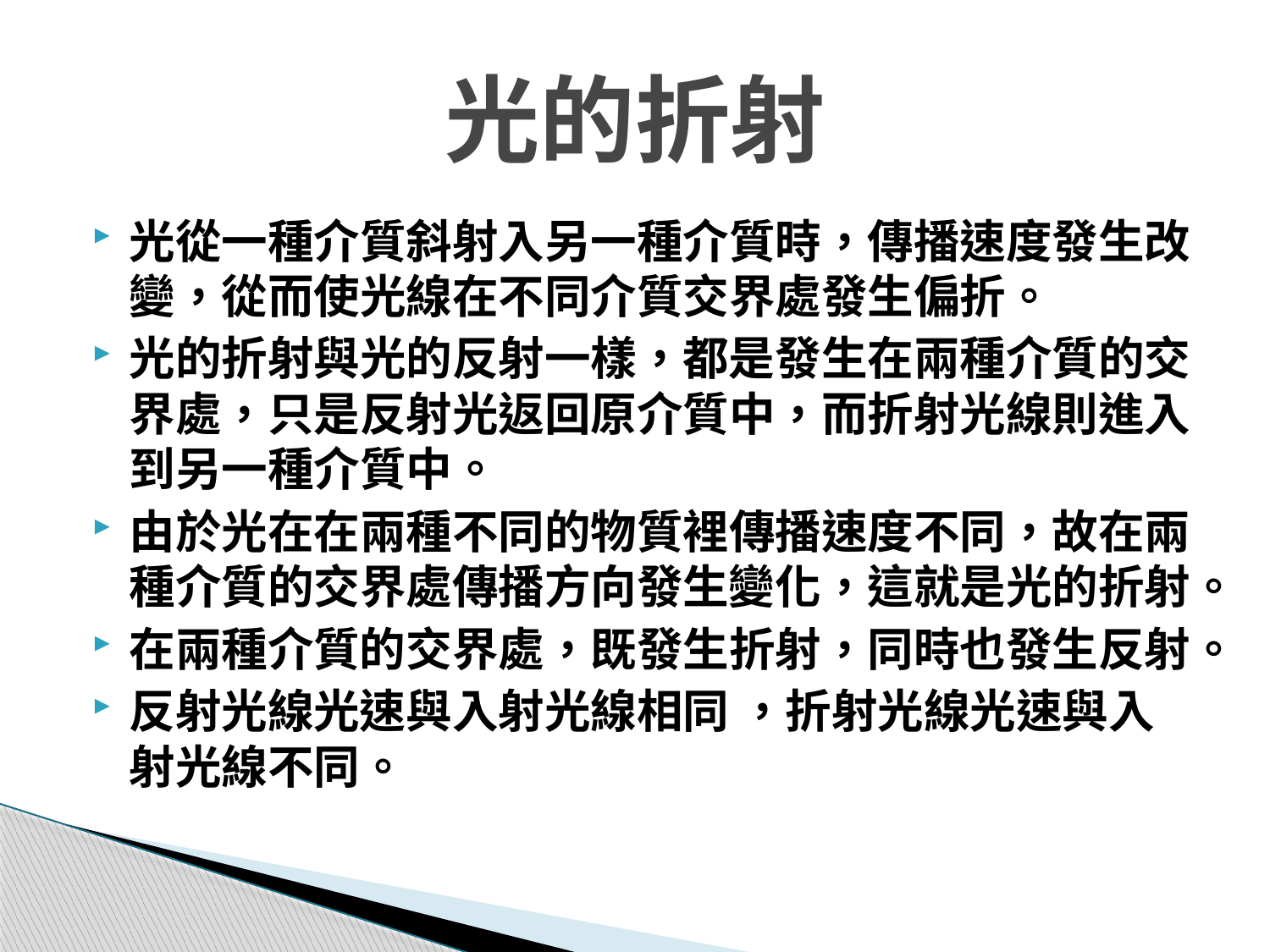

# 光的折射
光從一種介質斜射入另一種介質時，傳播速度發生改變，從而使光線在不同介質交界處發生偏折。
光的折射與光的反射一樣，都是發生在兩種介質的交界處，只是反射光返回原介質中，而折射光線則進入到另一種介質中。
由於光在在兩種不同的物質裡傳播速度不同，故在兩種介質的交界處傳播方向發生變化，這就是光的折射。
在兩種介質的交界處，既發生折射，同時也發生反射。
反射光線光速與入射光線相同 ，折射光線光速與入射光線不同。